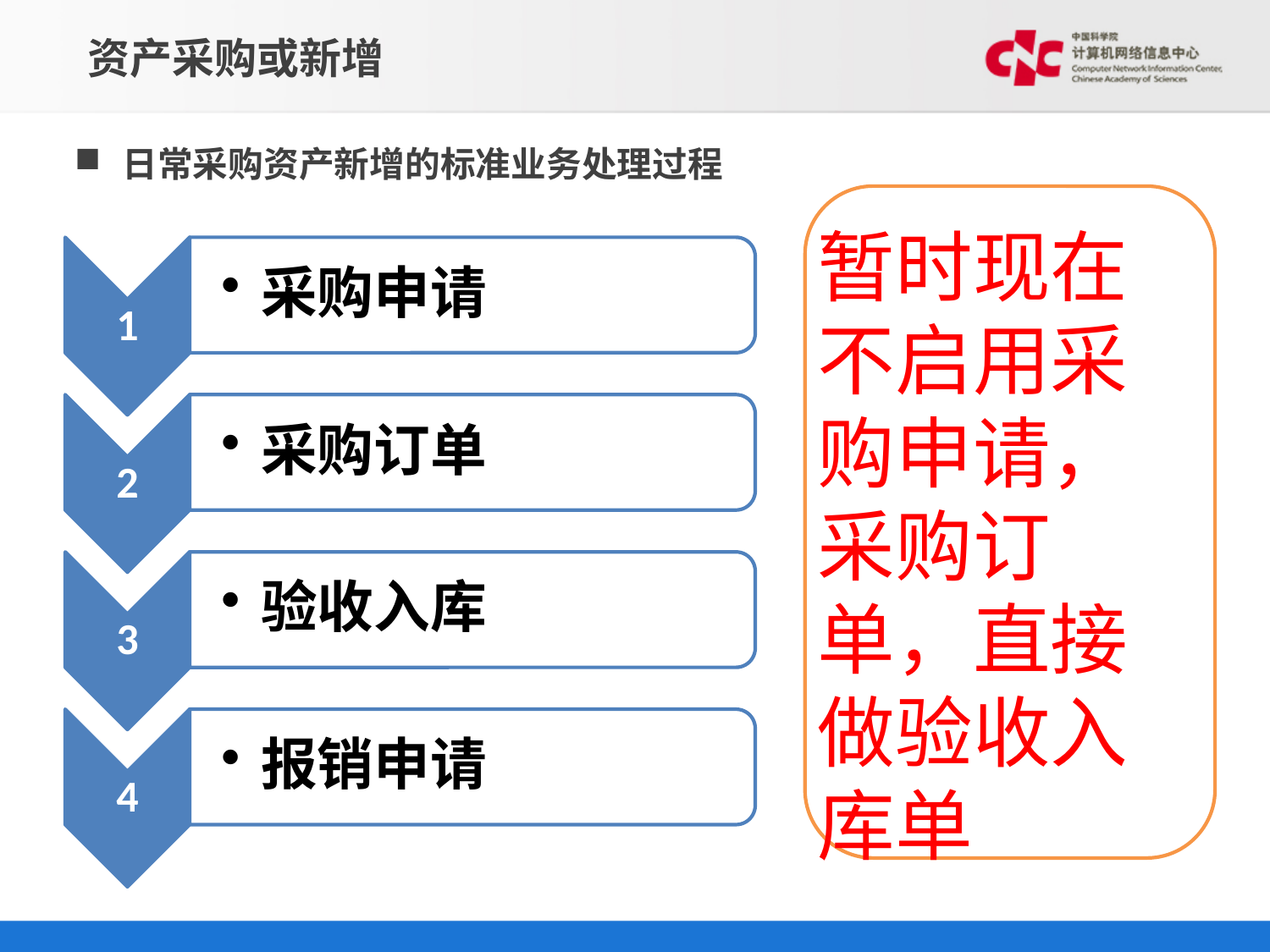

# 资产采购或新增
日常采购资产新增的标准业务处理过程

暂时现在不启用采购申请，采购订单，直接做验收入库单
1
采购申请
2
采购订单
3
验收入库
4
报销申请